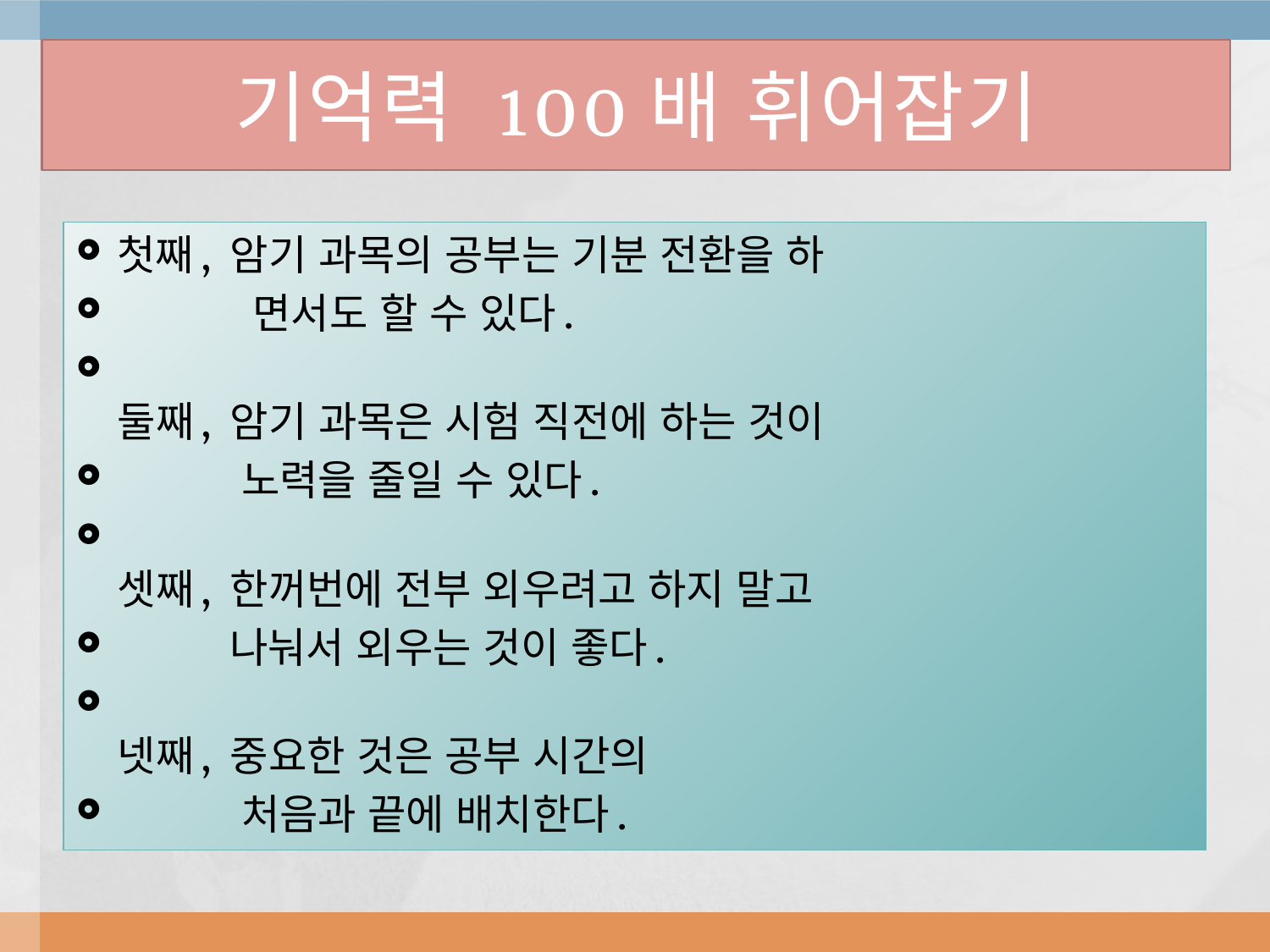

# 기억력 100배 휘어잡기
첫째, 암기 과목의 공부는 기분 전환을 하
           면서도 할 수 있다.
둘째, 암기 과목은 시험 직전에 하는 것이
          노력을 줄일 수 있다.
셋째, 한꺼번에 전부 외우려고 하지 말고
         나눠서 외우는 것이 좋다.
넷째, 중요한 것은 공부 시간의
          처음과 끝에 배치한다.